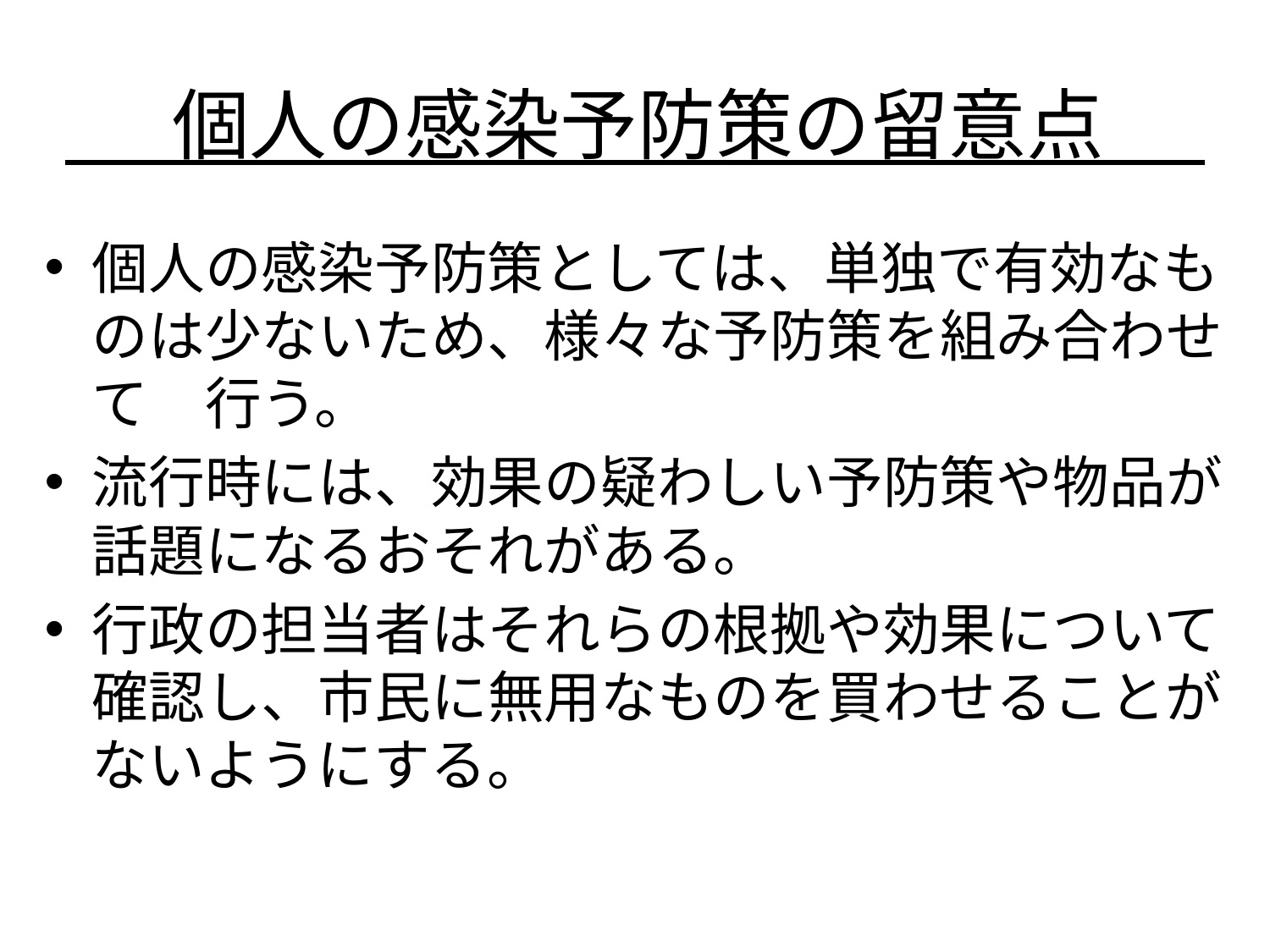

# 個人の感染予防策の留意点
個人の感染予防策としては、単独で有効なものは少ないため、様々な予防策を組み合わせて　行う。
流行時には、効果の疑わしい予防策や物品が話題になるおそれがある。
行政の担当者はそれらの根拠や効果について確認し、市民に無用なものを買わせることがないようにする。